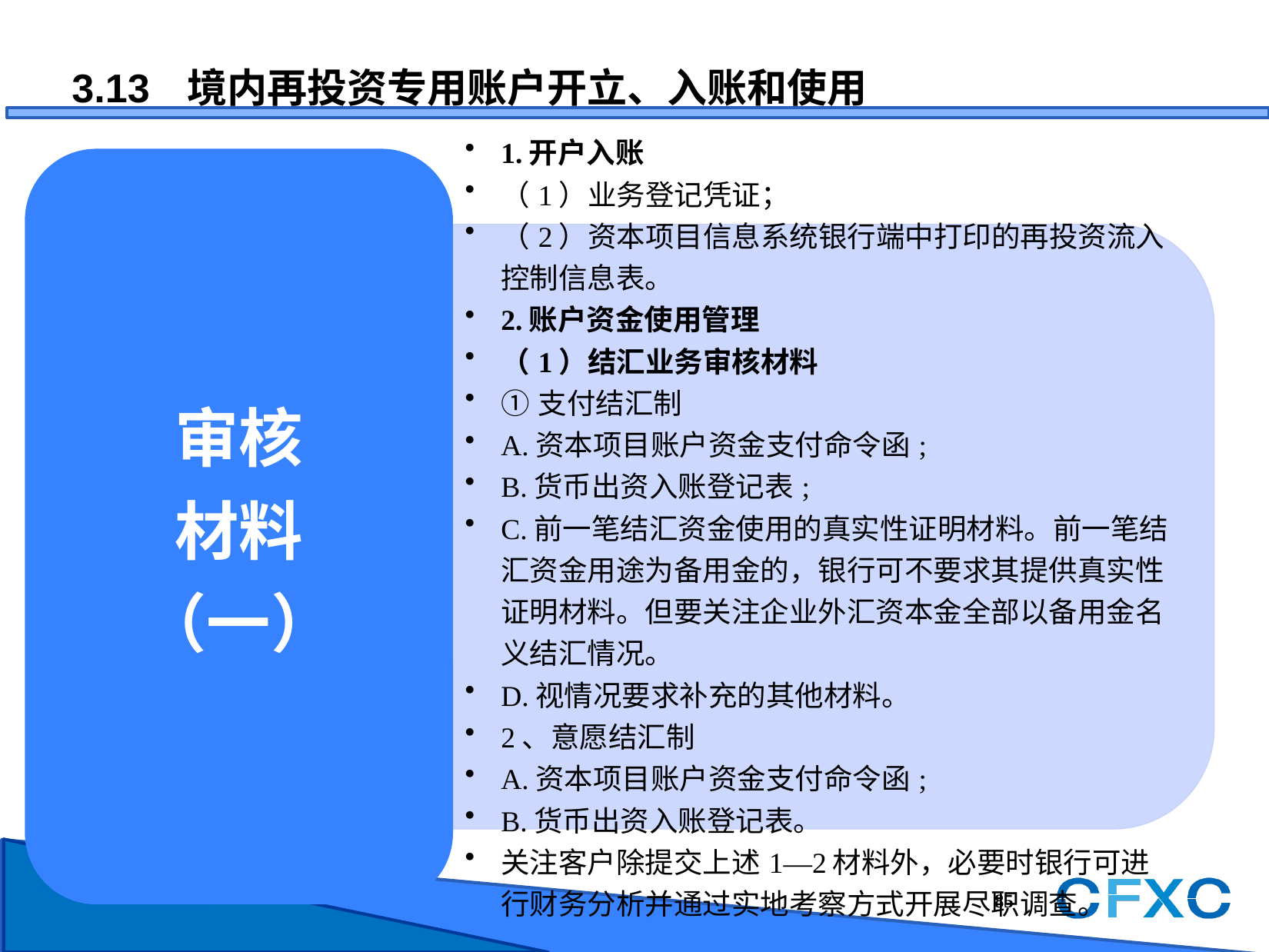

3.13	境内再投资专用账户开立、入账和使用
审核
材料
（一）
1.开户入账
（1）业务登记凭证；
（2）资本项目信息系统银行端中打印的再投资流入控制信息表。
2.账户资金使用管理
（1）结汇业务审核材料
①支付结汇制
A.资本项目账户资金支付命令函;
B.货币出资入账登记表;
C.前一笔结汇资金使用的真实性证明材料。前一笔结汇资金用途为备用金的，银行可不要求其提供真实性证明材料。但要关注企业外汇资本金全部以备用金名义结汇情况。
D.视情况要求补充的其他材料。
2、意愿结汇制
A.资本项目账户资金支付命令函;
B.货币出资入账登记表。
85